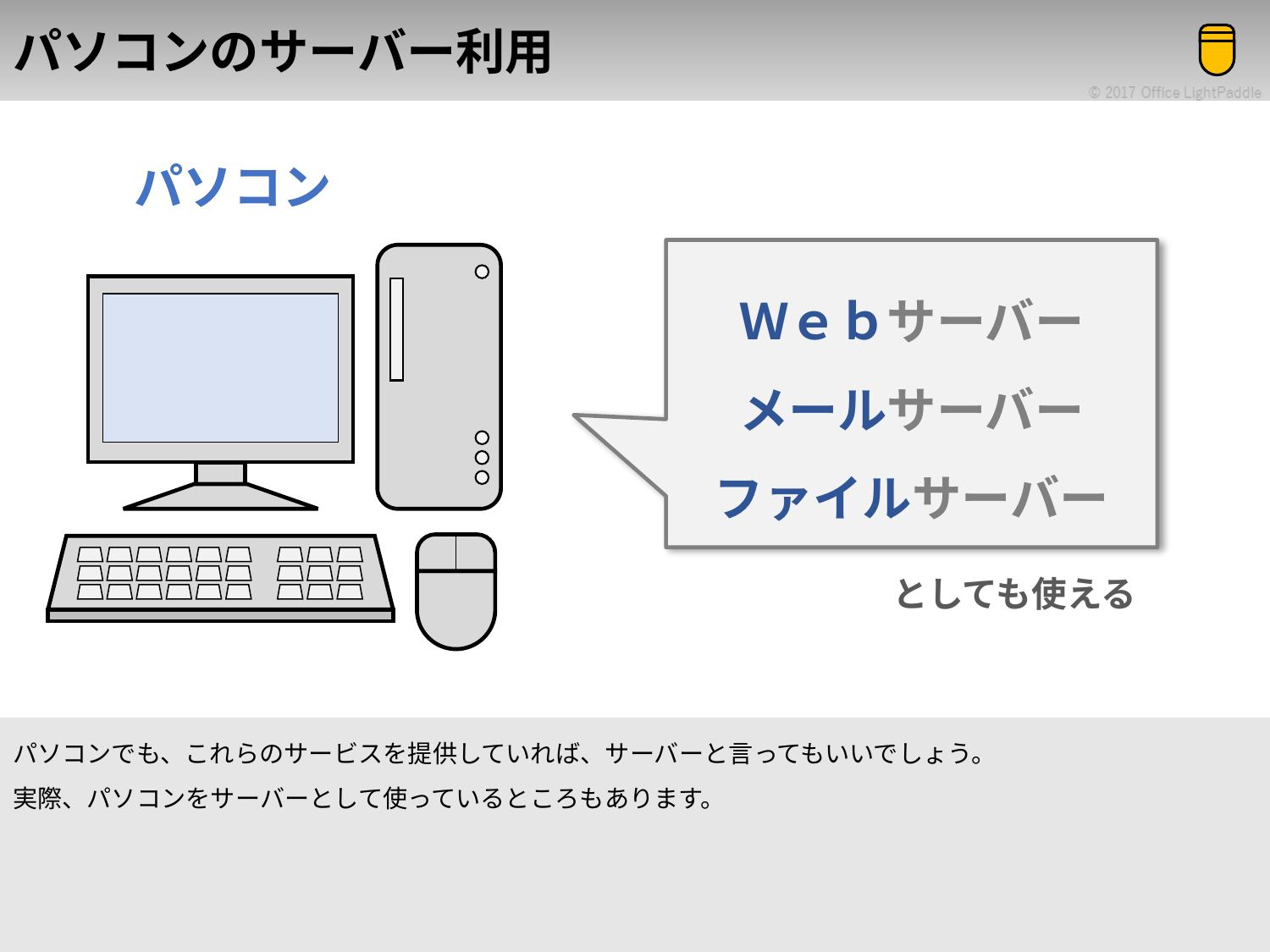

# パソコンのサーバー利用

パソコン
Ｗｅｂサーバー
メールサーバー
ファイルサーバー
としても使える

パソコンでも、これらのサービスを提供していれば、サーバーと言ってもいいでしょう。
実際、パソコンをサーバーとして使っているところもあります。